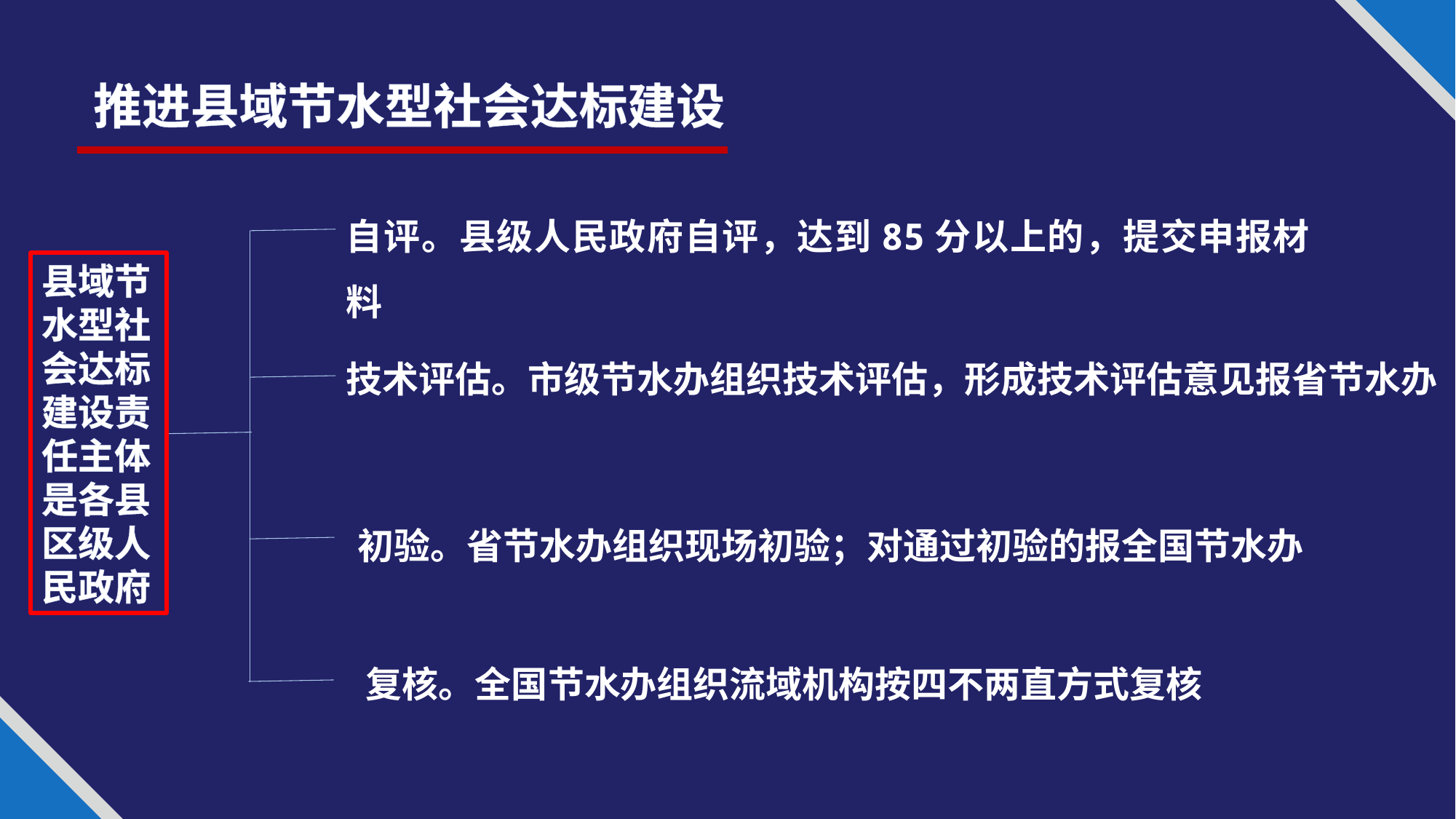

推进县域节水型社会达标建设
自评。县级人民政府自评，达到85分以上的，提交申报材料
县域节水型社会达标建设责任主体是各县区级人民政府
技术评估。市级节水办组织技术评估，形成技术评估意见报省节水办
初验。省节水办组织现场初验；对通过初验的报全国节水办
复核。全国节水办组织流域机构按四不两直方式复核